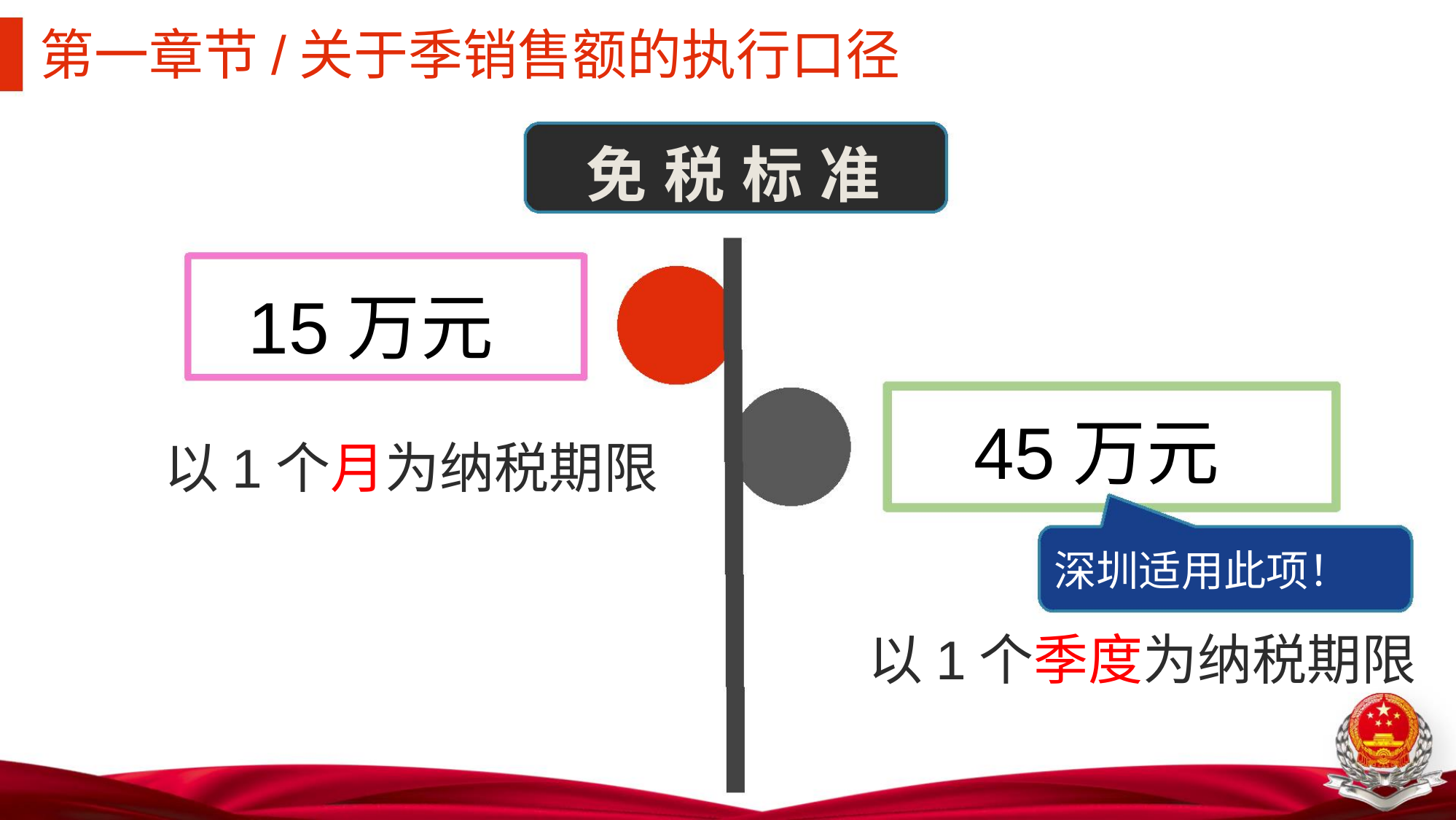

第一章节/关于季销售额的执行口径
免 税 标 准
15万元
45万元
以1个月为纳税期限
深圳适用此项！
以1个季度为纳税期限